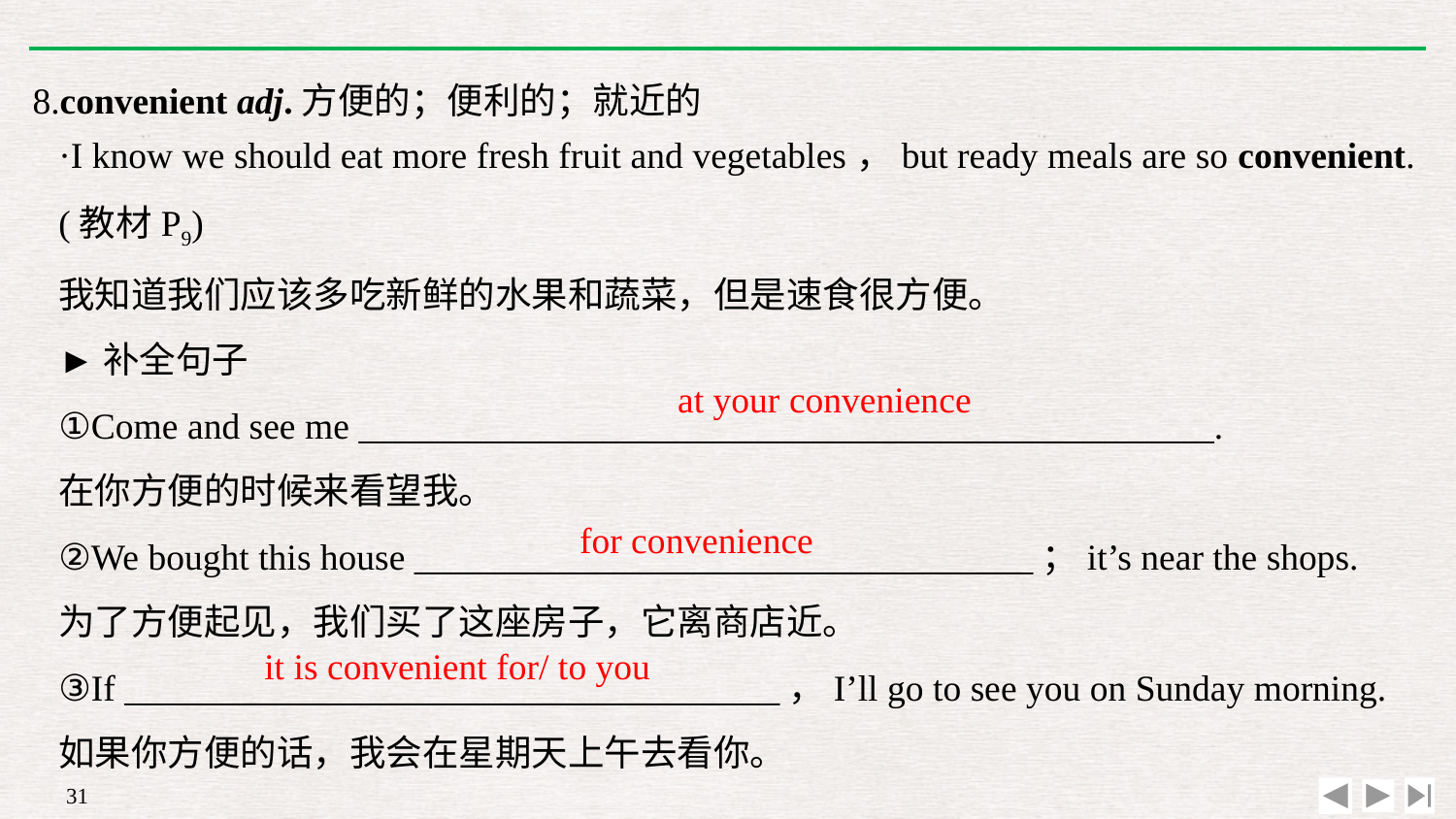

8.convenient adj.方便的；便利的；就近的
·I know we should eat more fresh fruit and vegetables，but ready meals are so convenient.(教材P9)
我知道我们应该多吃新鲜的水果和蔬菜，但是速食很方便。
►补全句子
①Come and see me _______________________________________________.
在你方便的时候来看望我。
②We bought this house __________________________________；it’s near the shops.
为了方便起见，我们买了这座房子，它离商店近。
③If ____________________________________，I’ll go to see you on Sunday morning.
如果你方便的话，我会在星期天上午去看你。
at your convenience
for convenience
it is convenient for/ to you